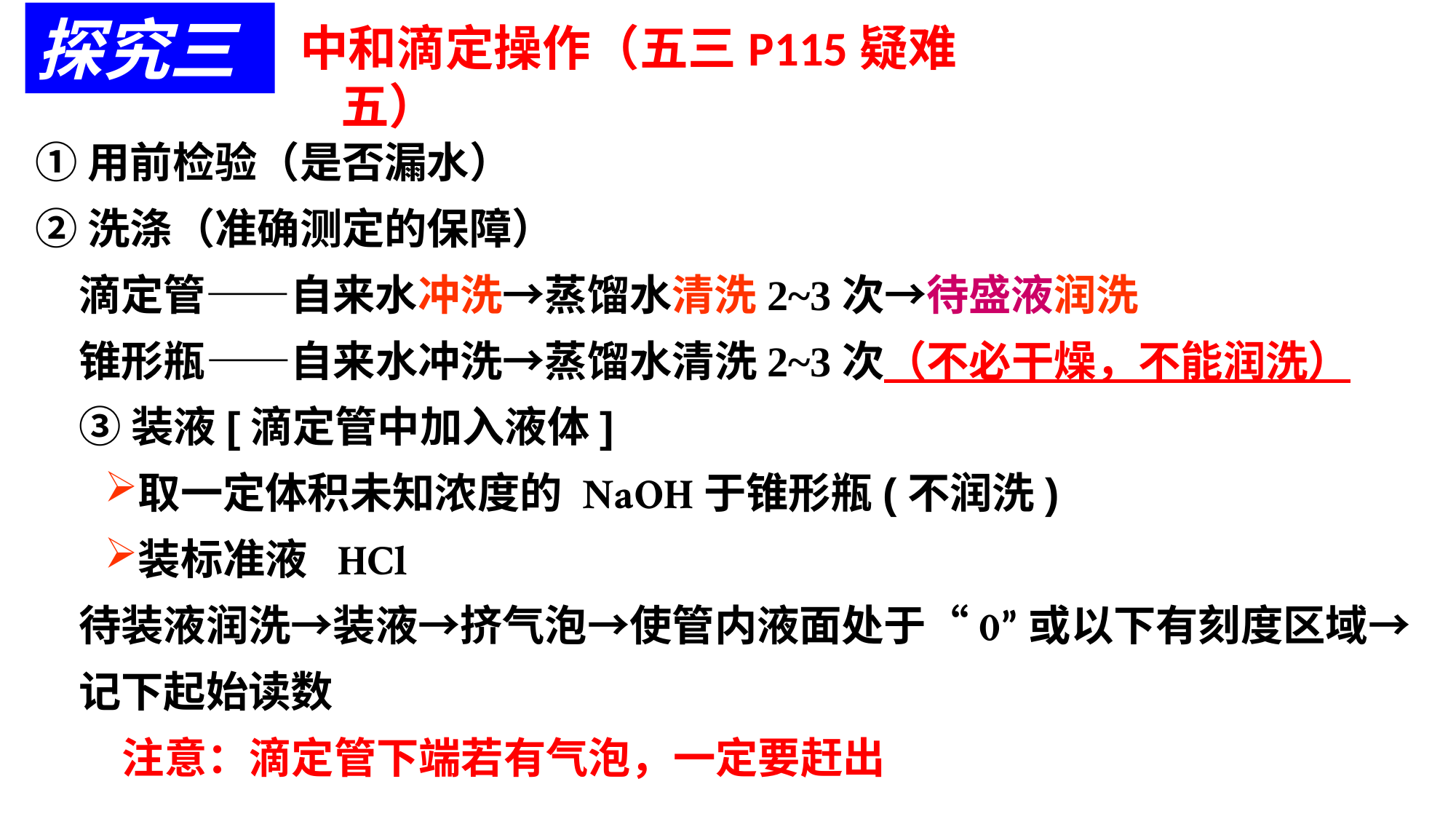

探究三
中和滴定操作（五三P115疑难五）

①用前检验（是否漏水）
②洗涤（准确测定的保障）
滴定管——自来水冲洗→蒸馏水清洗2~3次→待盛液润洗
锥形瓶——自来水冲洗→蒸馏水清洗2~3次（不必干燥，不能润洗）
③装液[滴定管中加入液体]
取一定体积未知浓度的 NaOH于锥形瓶(不润洗)
装标准液  HCl
待装液润洗→装液→挤气泡→使管内液面处于“0”或以下有刻度区域→记下起始读数
注意：滴定管下端若有气泡，一定要赶出